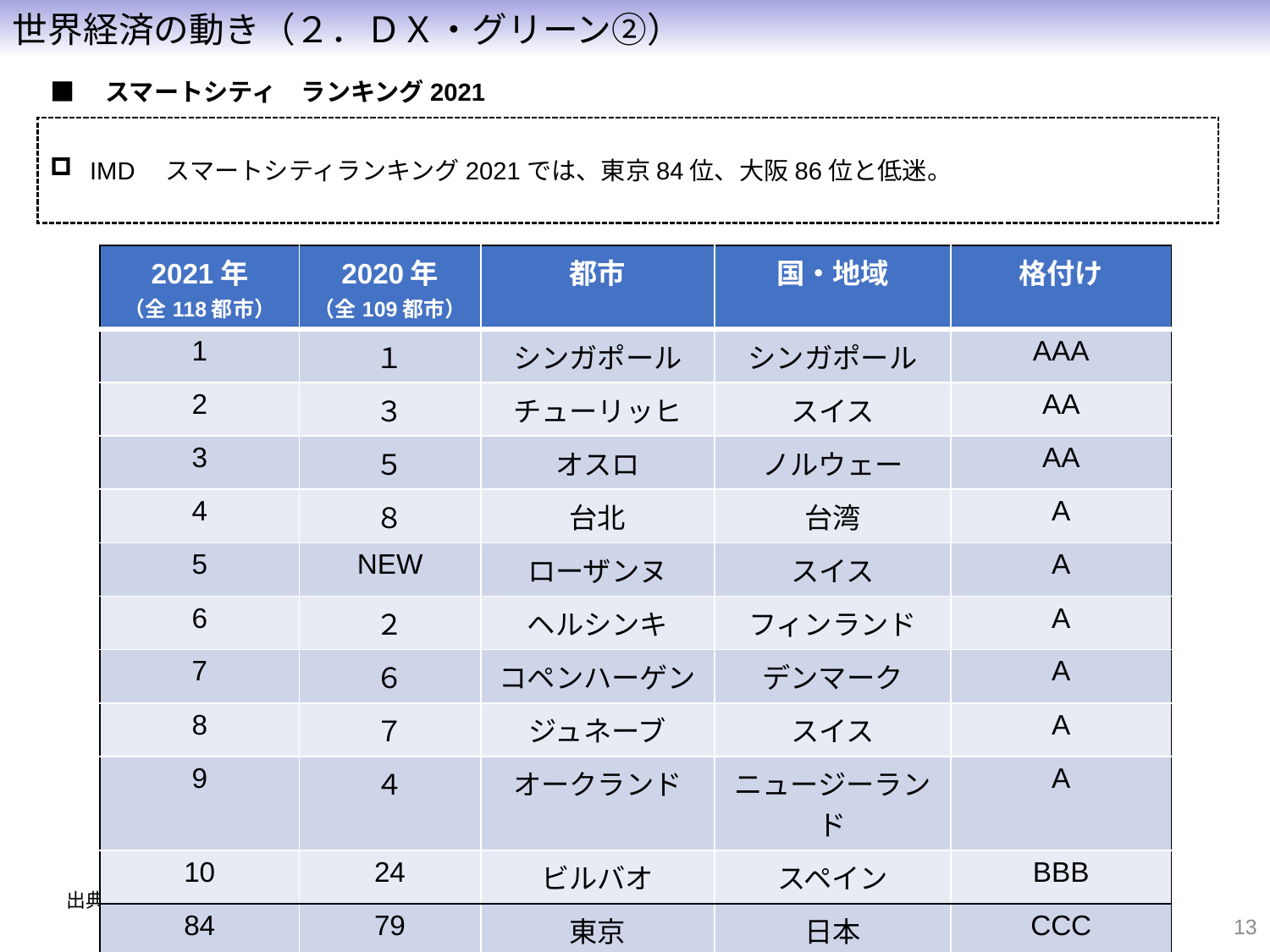

世界経済の動き（２．ＤＸ・グリーン②）
■　スマートシティ　ランキング2021
IMD　スマートシティランキング2021では、東京84位、大阪86位と低迷。
| 2021年 （全118都市） | 2020年 （全109都市） | 都市 | 国・地域 | 格付け |
| --- | --- | --- | --- | --- |
| 1 | １ | シンガポール | シンガポール | AAA |
| 2 | ３ | チューリッヒ | スイス | AA |
| 3 | ５ | オスロ | ノルウェー | AA |
| 4 | ８ | 台北 | 台湾 | A |
| 5 | NEW | ローザンヌ | スイス | A |
| 6 | ２ | ヘルシンキ | フィンランド | A |
| 7 | ６ | コペンハーゲン | デンマーク | A |
| 8 | ７ | ジュネーブ | スイス | A |
| 9 | ４ | オークランド | ニュージーランド | A |
| 10 | 24 | ビルバオ | スペイン | BBB |
| 84 | 79 | 東京 | 日本 | CCC |
| 86 | 80 | 大阪 | 日本 | CCC |
出典：「IMD Smart City Index 2021」 をもとに副首都推進局で作成
13